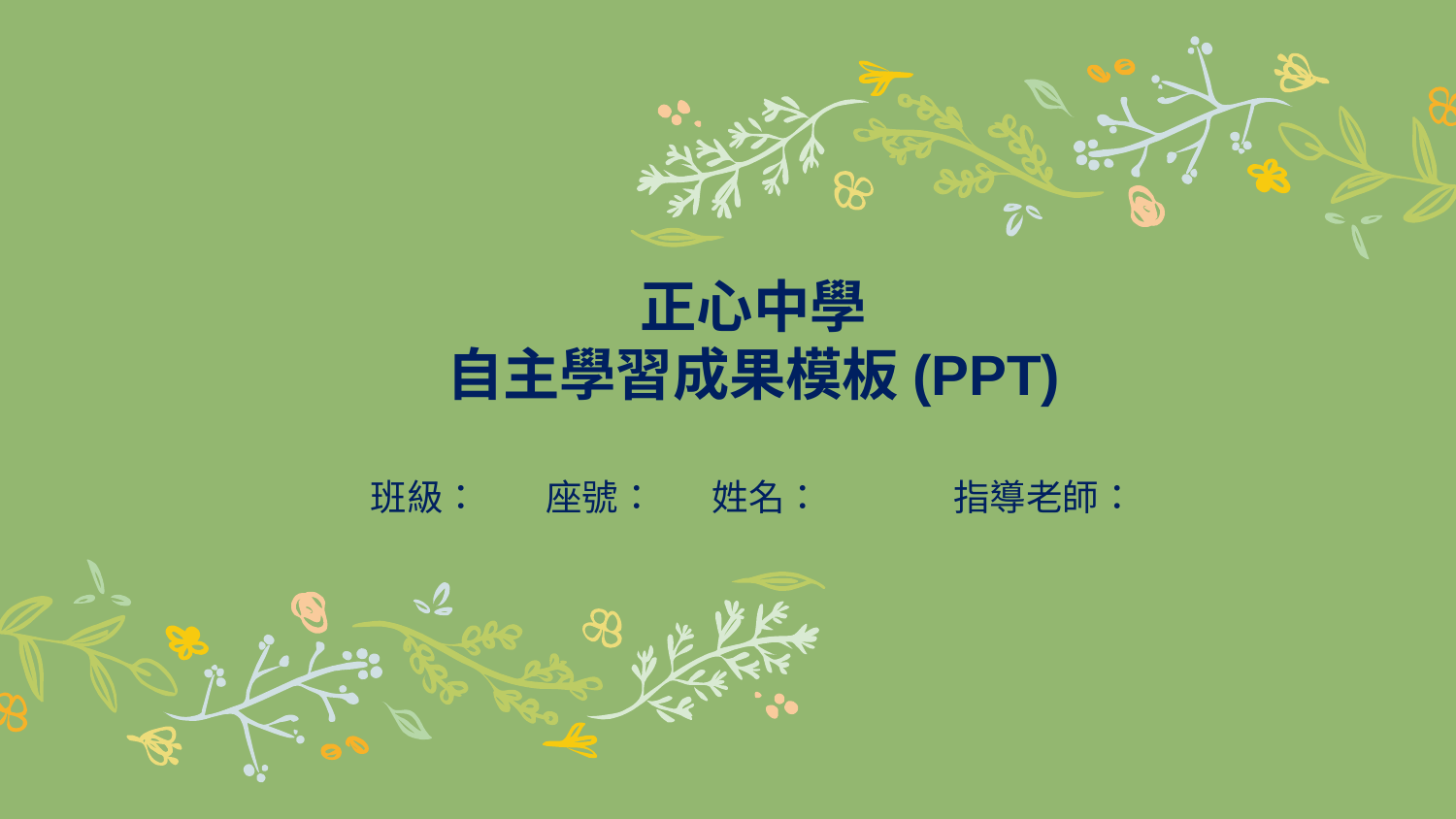

# 正心中學 自主學習成果模板(PPT) 班級：        座號：       姓名：                指導老師：